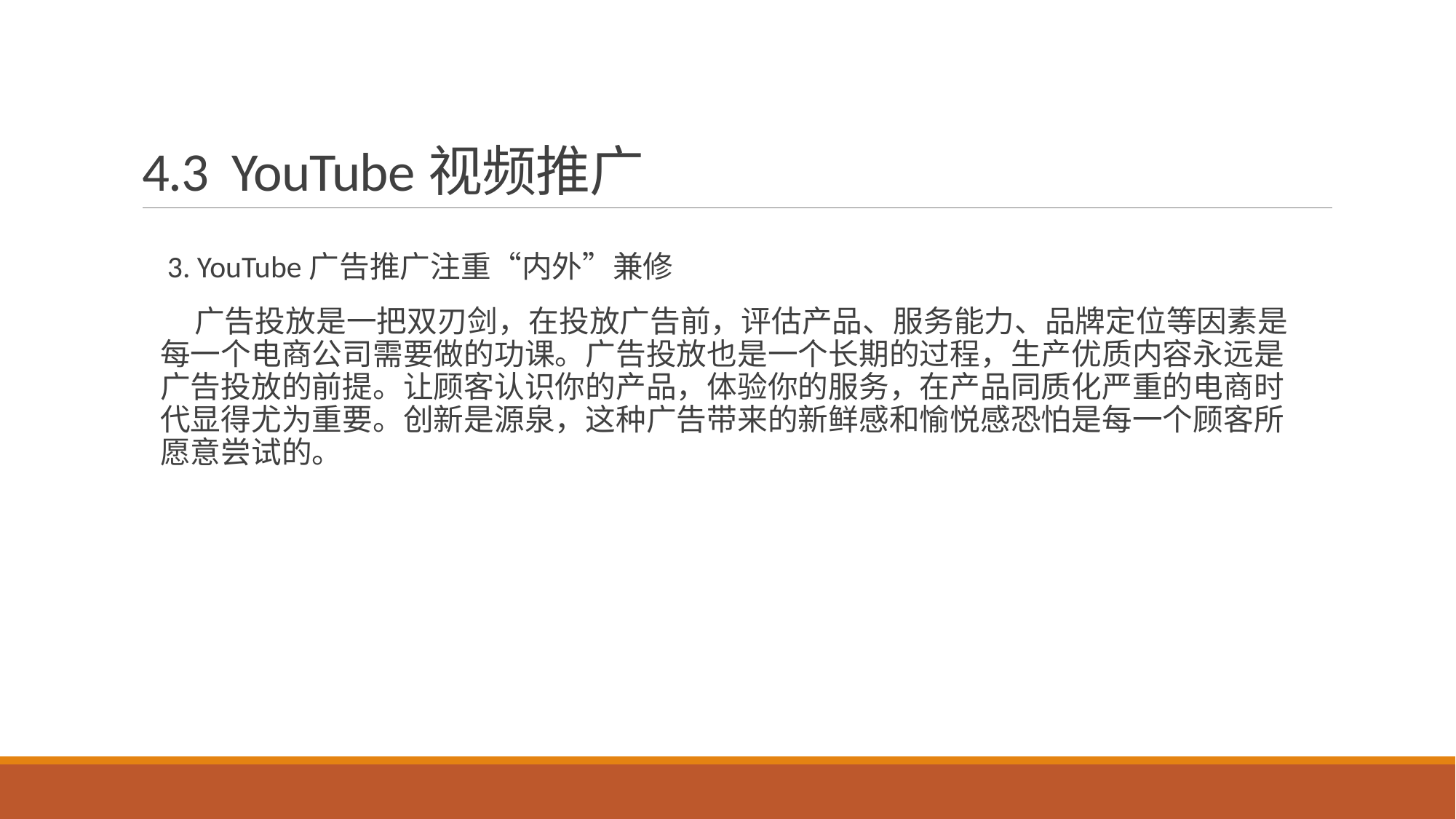

# 4.3  YouTube视频推广
 3. YouTube广告推广注重“内外”兼修
    广告投放是一把双刃剑，在投放广告前，评估产品、服务能力、品牌定位等因素是每一个电商公司需要做的功课。广告投放也是一个长期的过程，生产优质内容永远是广告投放的前提。让顾客认识你的产品，体验你的服务，在产品同质化严重的电商时代显得尤为重要。创新是源泉，这种广告带来的新鲜感和愉悦感恐怕是每一个顾客所愿意尝试的。